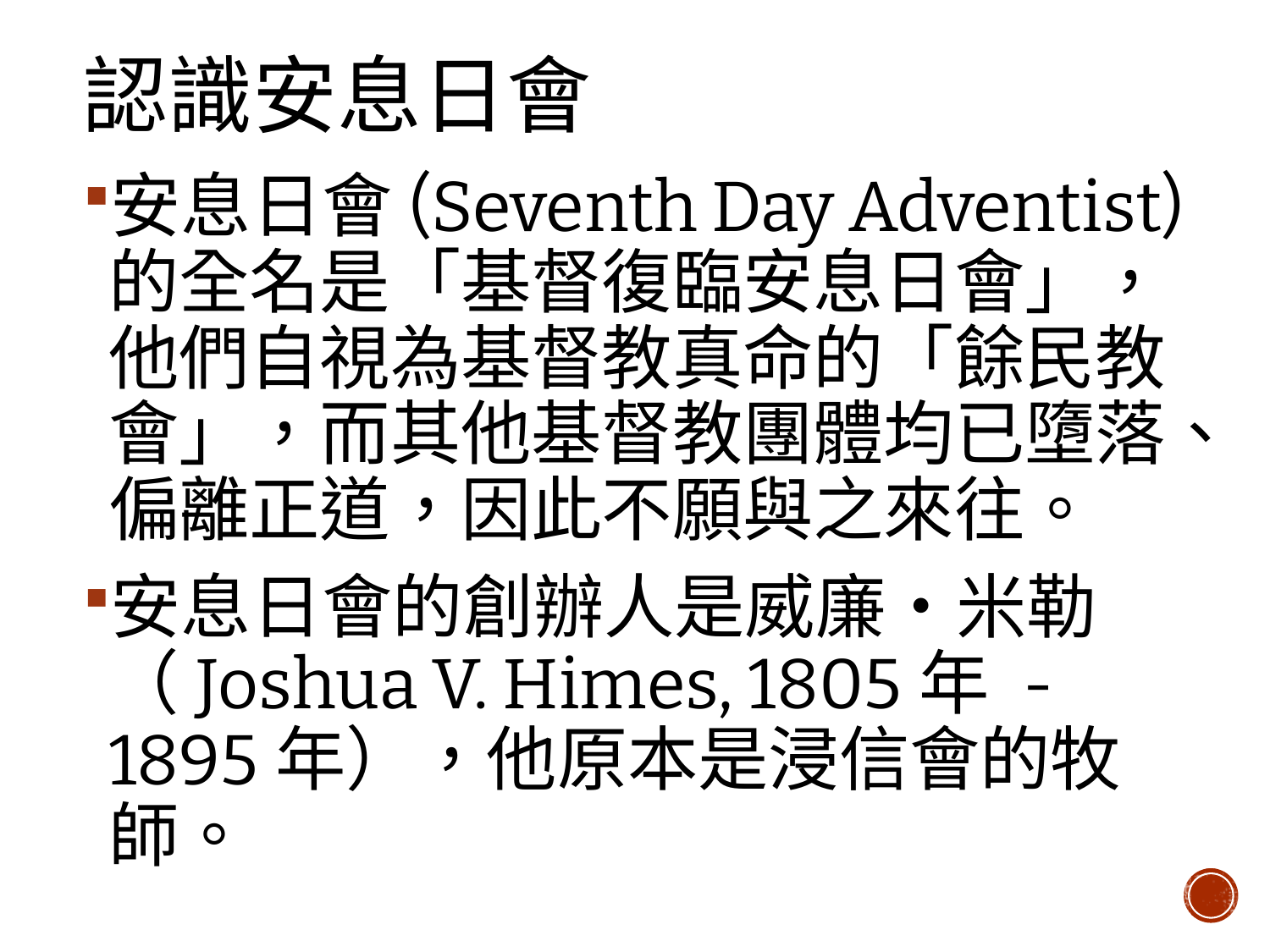

# 認識安息日會
安息日會(Seventh Day Adventist)的全名是「基督復臨安息日會」，他們自視為基督教真命的「餘民教會」，而其他基督教團體均已墮落、偏離正道，因此不願與之來往。
安息日會的創辦人是威廉•米勒（Joshua V. Himes, 1805年 - 1895年），他原本是浸信會的牧師。